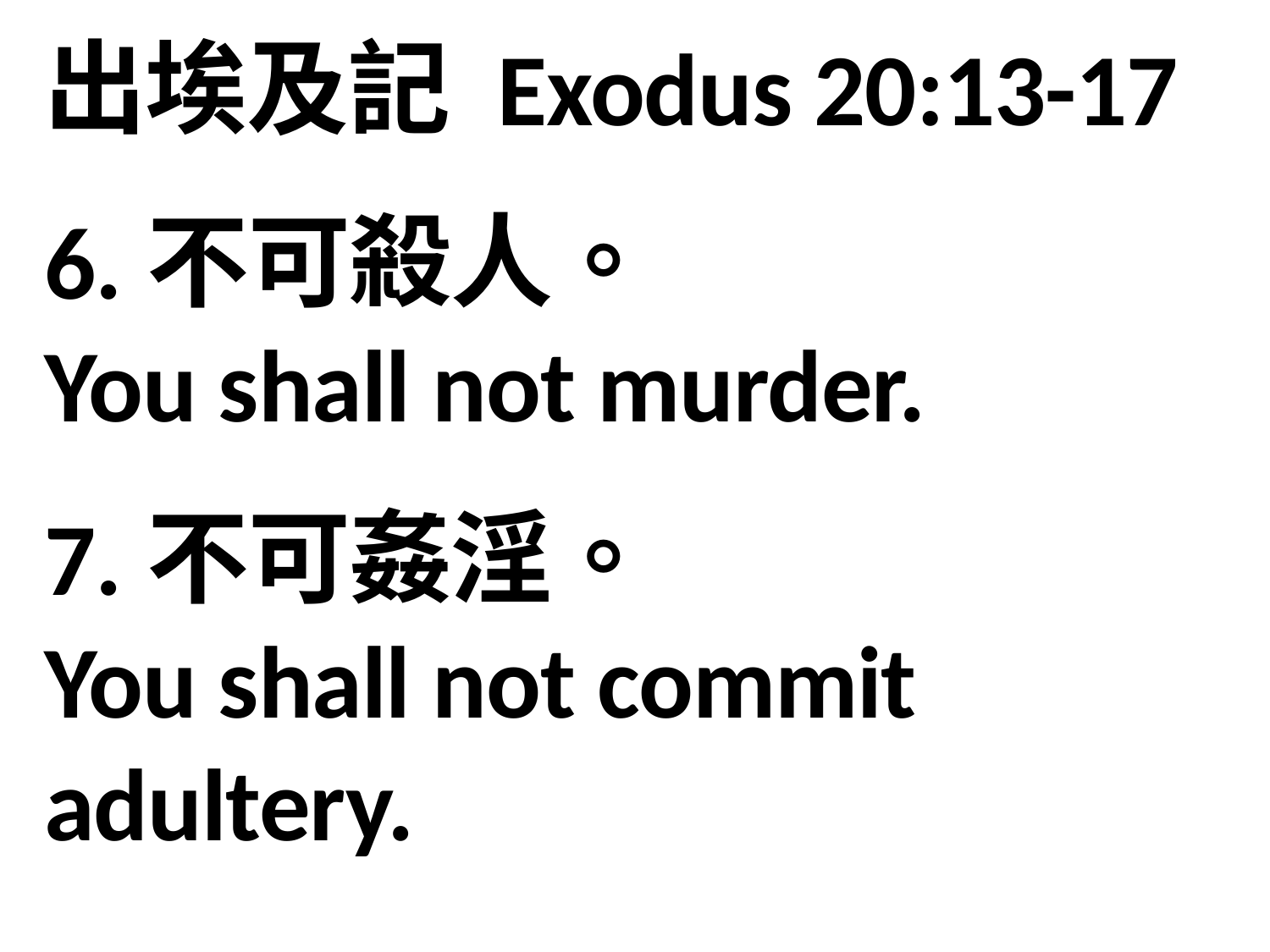

出埃及記 Exodus 20:13-17

6.不可殺人。
You shall not murder.

7.不可姦淫。
You shall not commit adultery.

8.不可偷盜。
You shall not steal.

9.不可作假見證陷害人。
You shall not give false testimony against your neighbor.

10.不可貪戀他人的[東西]。
You shall not covet your neighbor’s [things].